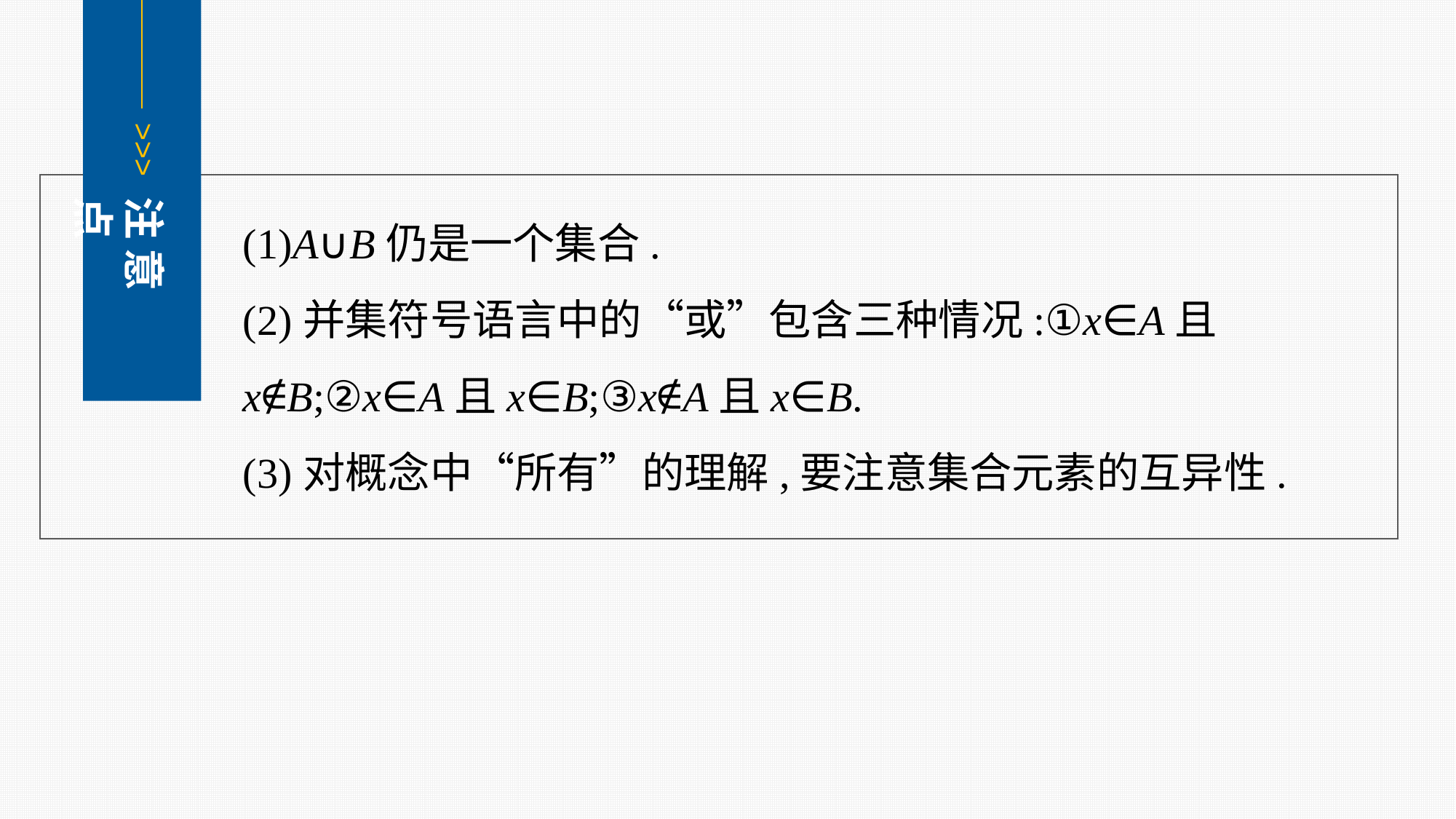

<<<
注 意 点

(1)A∪B仍是一个集合.
(2)并集符号语言中的“或”包含三种情况:①x∈A且x∉B;②x∈A且x∈B;③x∉A且x∈B.
(3)对概念中“所有”的理解,要注意集合元素的互异性.